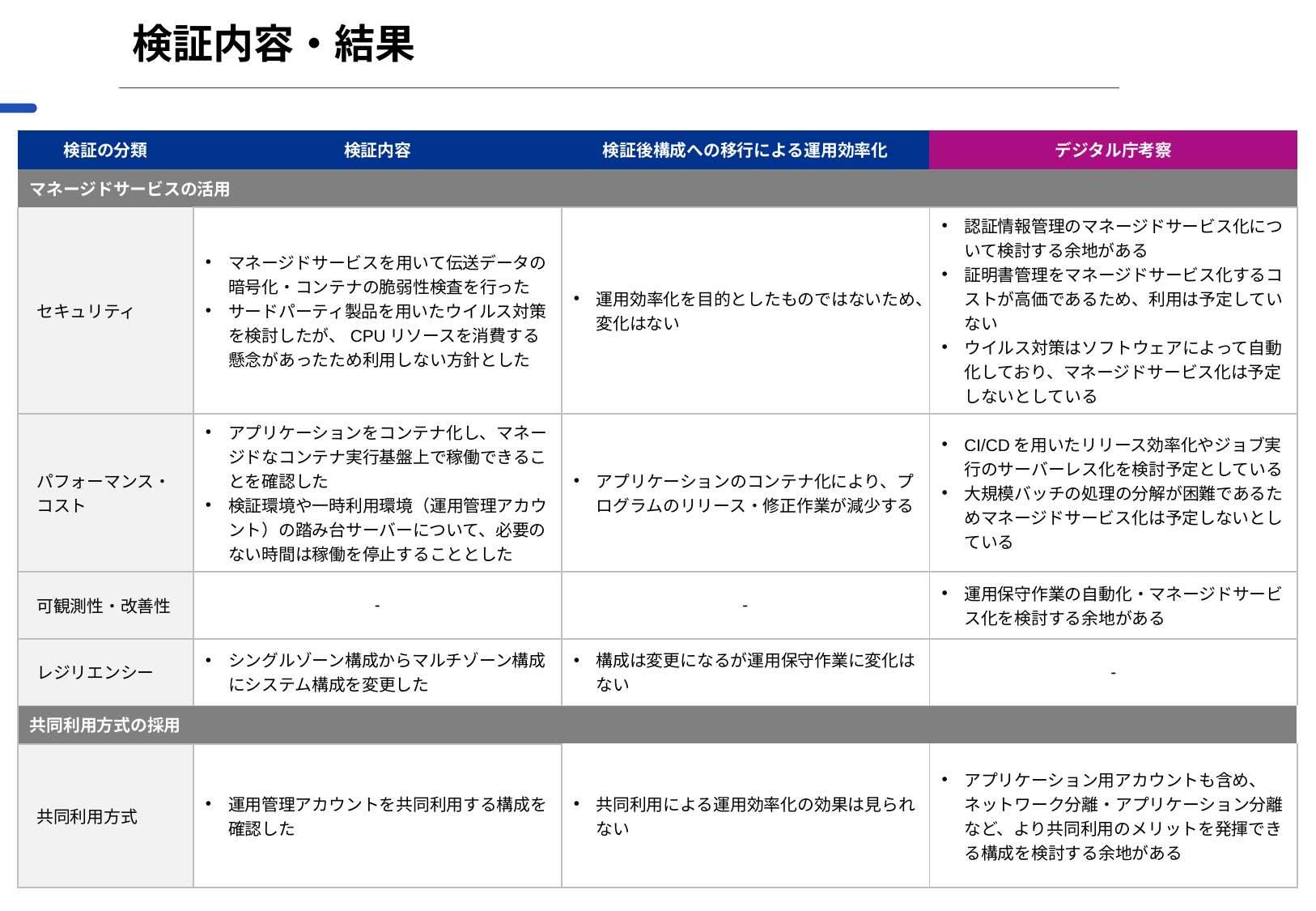

# 検証内容・結果
| 検証の分類 | 検証内容 | 検証後構成への移行による運用効率化 | デジタル庁考察 |
| --- | --- | --- | --- |
| マネージドサービスの活用 |  |  |  |
| セキュリティ | マネージドサービスを用いて伝送データの暗号化・コンテナの脆弱性検査を行った サードパーティ製品を用いたウイルス対策を検討したが、CPUリソースを消費する懸念があったため利用しない方針とした | 運用効率化を目的としたものではないため、変化はない | 認証情報管理のマネージドサービス化について検討する余地がある 証明書管理をマネージドサービス化するコストが高価であるため、利用は予定していない ウイルス対策はソフトウェアによって自動化しており、マネージドサービス化は予定しないとしている |
| パフォーマンス・コスト | アプリケーションをコンテナ化し、マネージドなコンテナ実行基盤上で稼働できることを確認した 検証環境や一時利用環境（運用管理アカウント）の踏み台サーバーについて、必要のない時間は稼働を停止することとした | アプリケーションのコンテナ化により、プログラムのリリース・修正作業が減少する | CI/CDを用いたリリース効率化やジョブ実行のサーバーレス化を検討予定としている 大規模バッチの処理の分解が困難であるためマネージドサービス化は予定しないとしている |
| 可観測性・改善性 | ‐ | ‐ | 運用保守作業の自動化・マネージドサービス化を検討する余地がある |
| レジリエンシー | シングルゾーン構成からマルチゾーン構成にシステム構成を変更した | 構成は変更になるが運用保守作業に変化はない | ‐ |
| 共同利用方式の採用 |  |  |  |
| 共同利用方式 | 運用管理アカウントを共同利用する構成を確認した | 共同利用による運用効率化の効果は見られない | アプリケーション用アカウントも含め、ネットワーク分離・アプリケーション分離など、より共同利用のメリットを発揮できる構成を検討する余地がある |
57